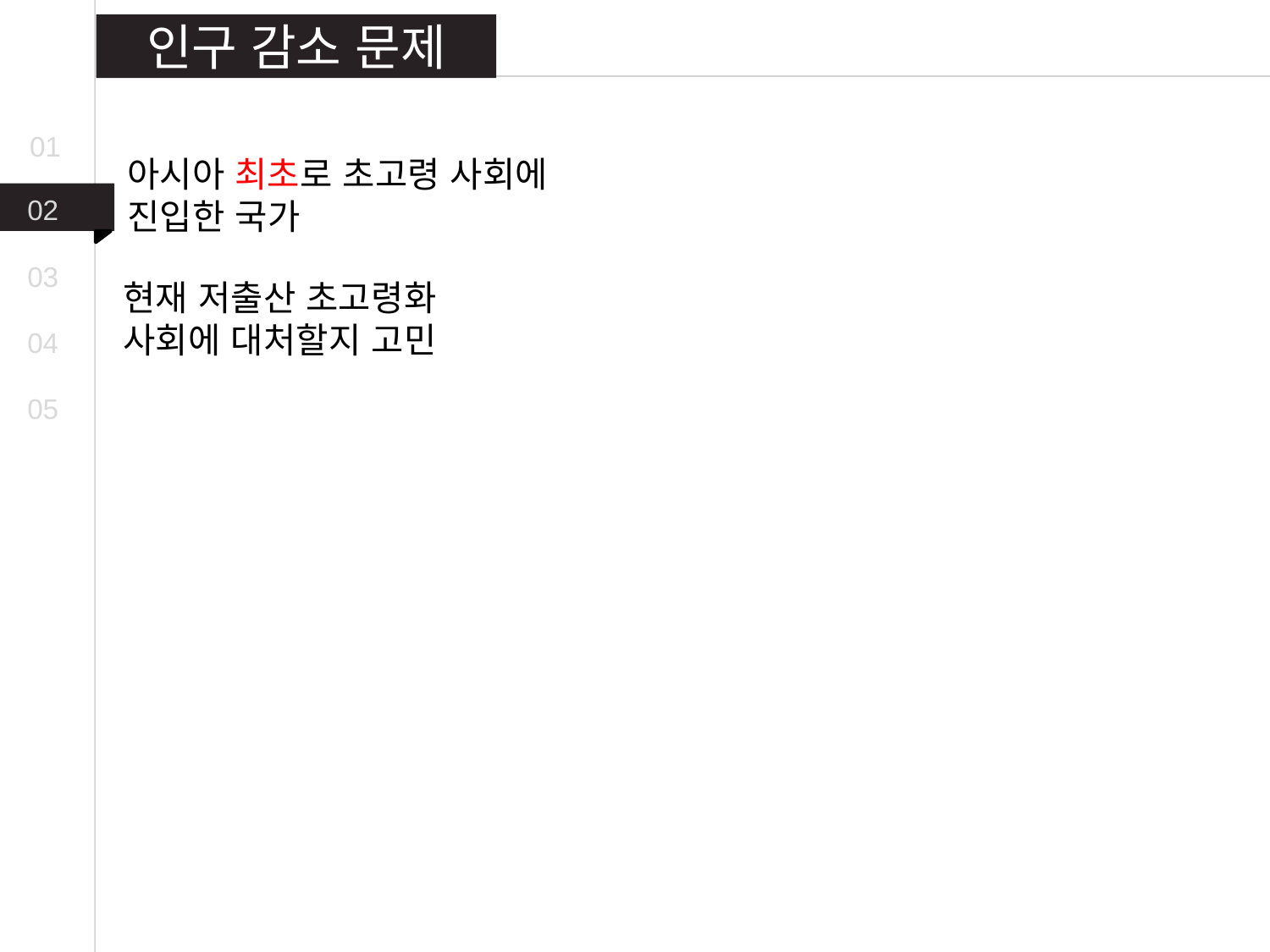

인구 감소 문제
01
아시아 최초로 초고령 사회에 진입한 국가

02

03
현재 저출산 초고령화 사회에 대처할지 고민
04
05